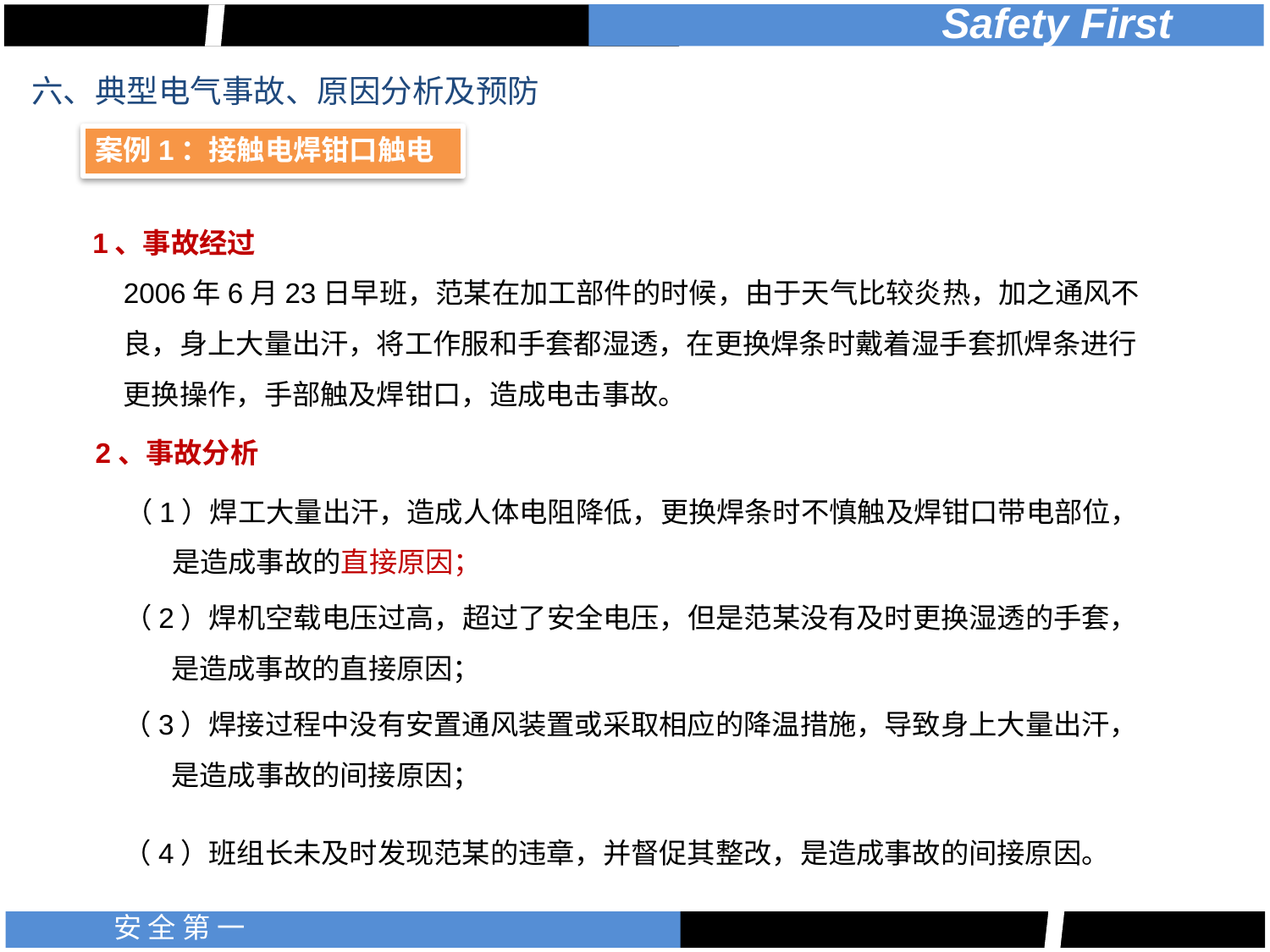

六、典型电气事故、原因分析及预防
案例1：接触电焊钳口触电
1、事故经过
2006年6月23日早班，范某在加工部件的时候，由于天气比较炎热，加之通风不良，身上大量出汗，将工作服和手套都湿透，在更换焊条时戴着湿手套抓焊条进行更换操作，手部触及焊钳口，造成电击事故。
2、事故分析
（1）焊工大量出汗，造成人体电阻降低，更换焊条时不慎触及焊钳口带电部位，是造成事故的直接原因；
（2）焊机空载电压过高，超过了安全电压，但是范某没有及时更换湿透的手套，是造成事故的直接原因；
（3）焊接过程中没有安置通风装置或采取相应的降温措施，导致身上大量出汗，是造成事故的间接原因；
（4）班组长未及时发现范某的违章，并督促其整改，是造成事故的间接原因。